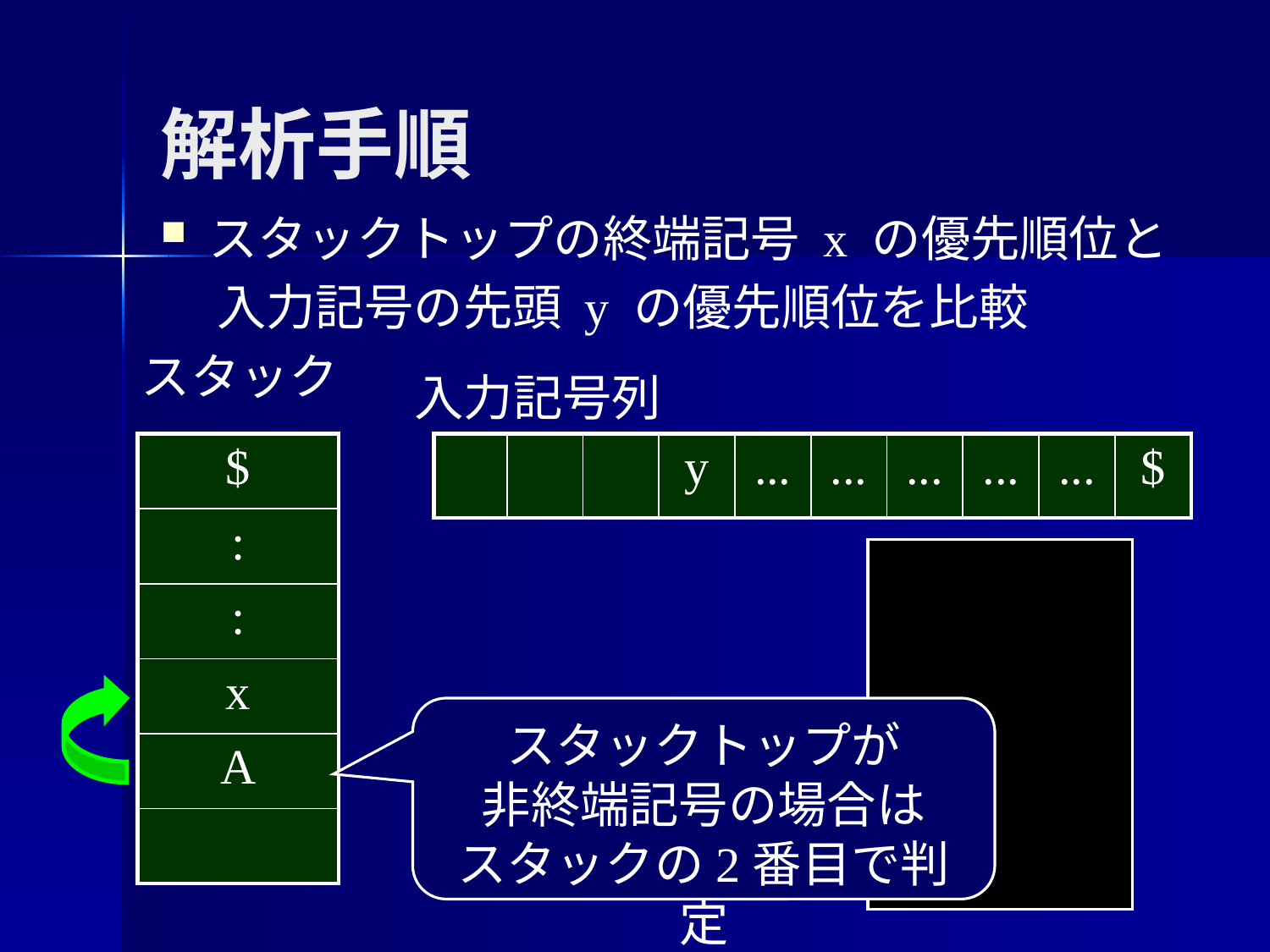

# 解析手順
スタックトップの終端記号 x の優先順位と
    入力記号の先頭 y の優先順位を比較
スタック
入力記号列
| $ |
| --- |
| : |
| : |
| x |
| A |
|  |
|  |  |  | y | ... | ... | ... | ... | ... | $ |
| --- | --- | --- | --- | --- | --- | --- | --- | --- | --- |

スタックトップが
非終端記号の場合は
スタックの2番目で判定